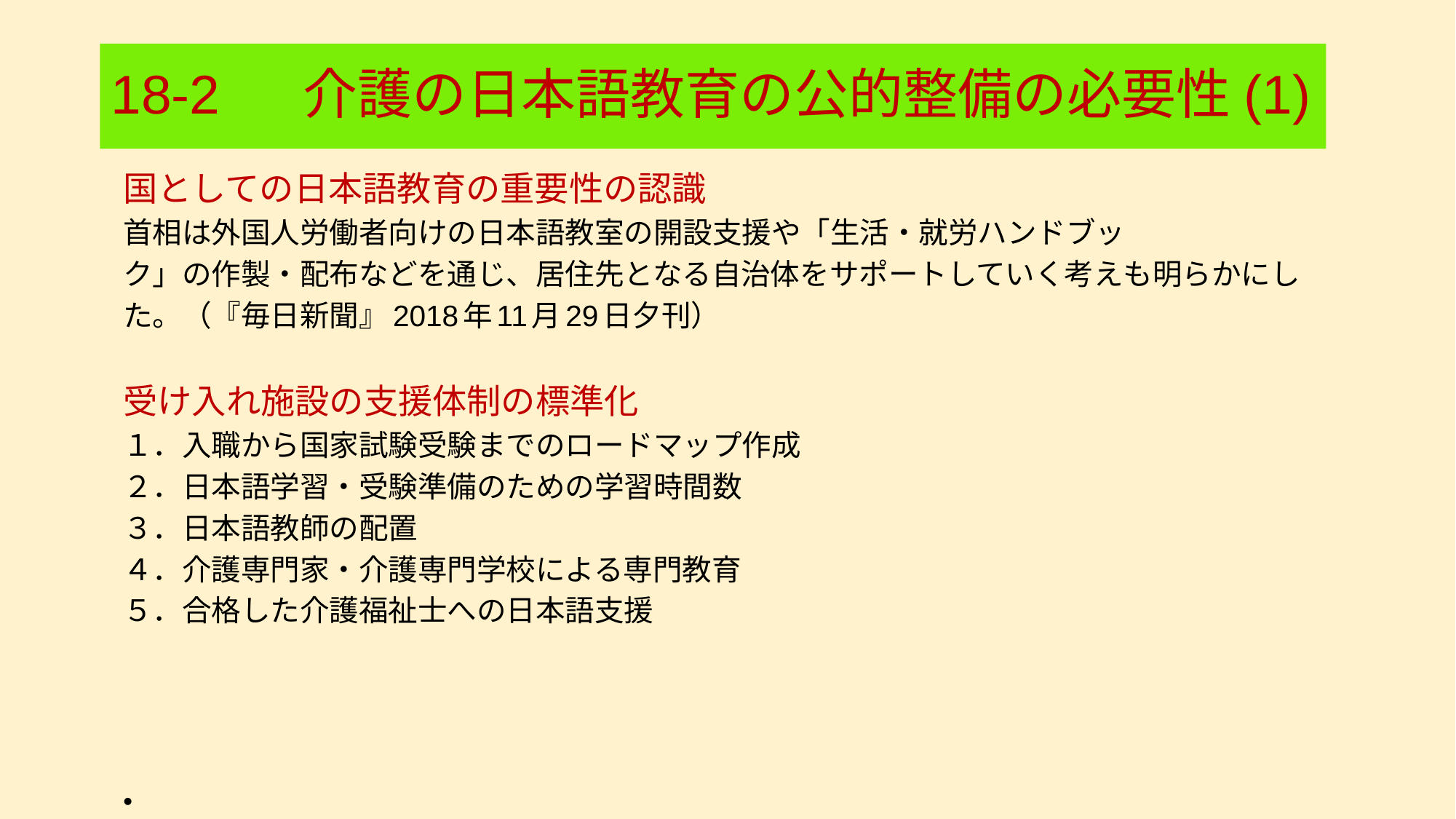

# 18-2 　介護の日本語教育の公的整備の必要性(1)
国としての日本語教育の重要性の認識
首相は外国人労働者向けの日本語教室の開設支援や「生活・就労ハンドブッ
ク」の作製・配布などを通じ、居住先となる自治体をサポートしていく考えも明らかにし
た。（『毎日新聞』2018年11月29日夕刊）

受け入れ施設の支援体制の標準化
１．入職から国家試験受験までのロードマップ作成
２．日本語学習・受験準備のための学習時間数
３．日本語教師の配置
４．介護専門家・介護専門学校による専門教育
５．合格した介護福祉士への日本語支援